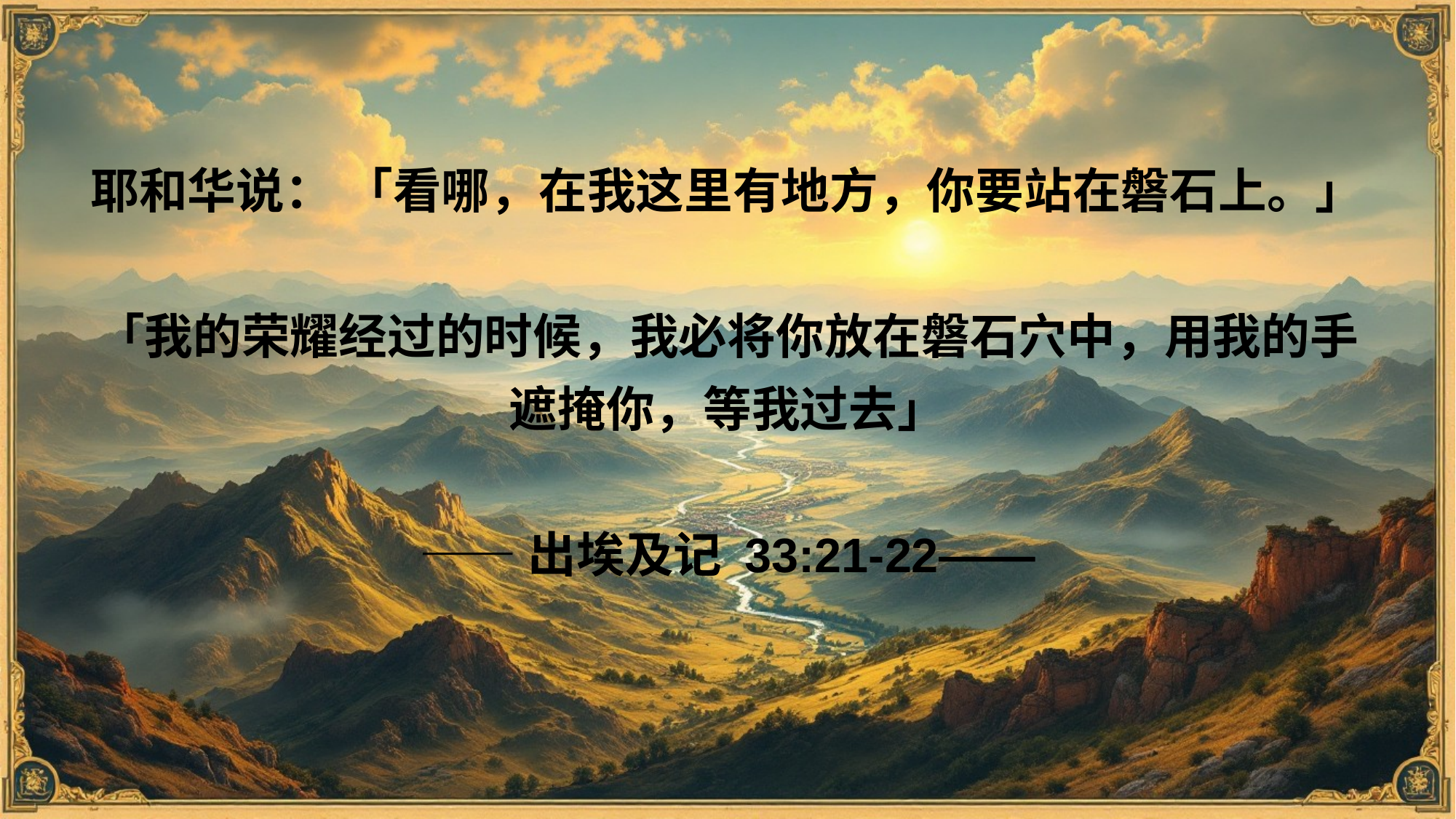

耶和华说： 「看哪，在我这里有地方，你要站在磐石上。」

「我的荣耀经过的时候，我必将你放在磐石穴中，用我的手遮掩你，等我过去」

——出埃及记 33:21-22——